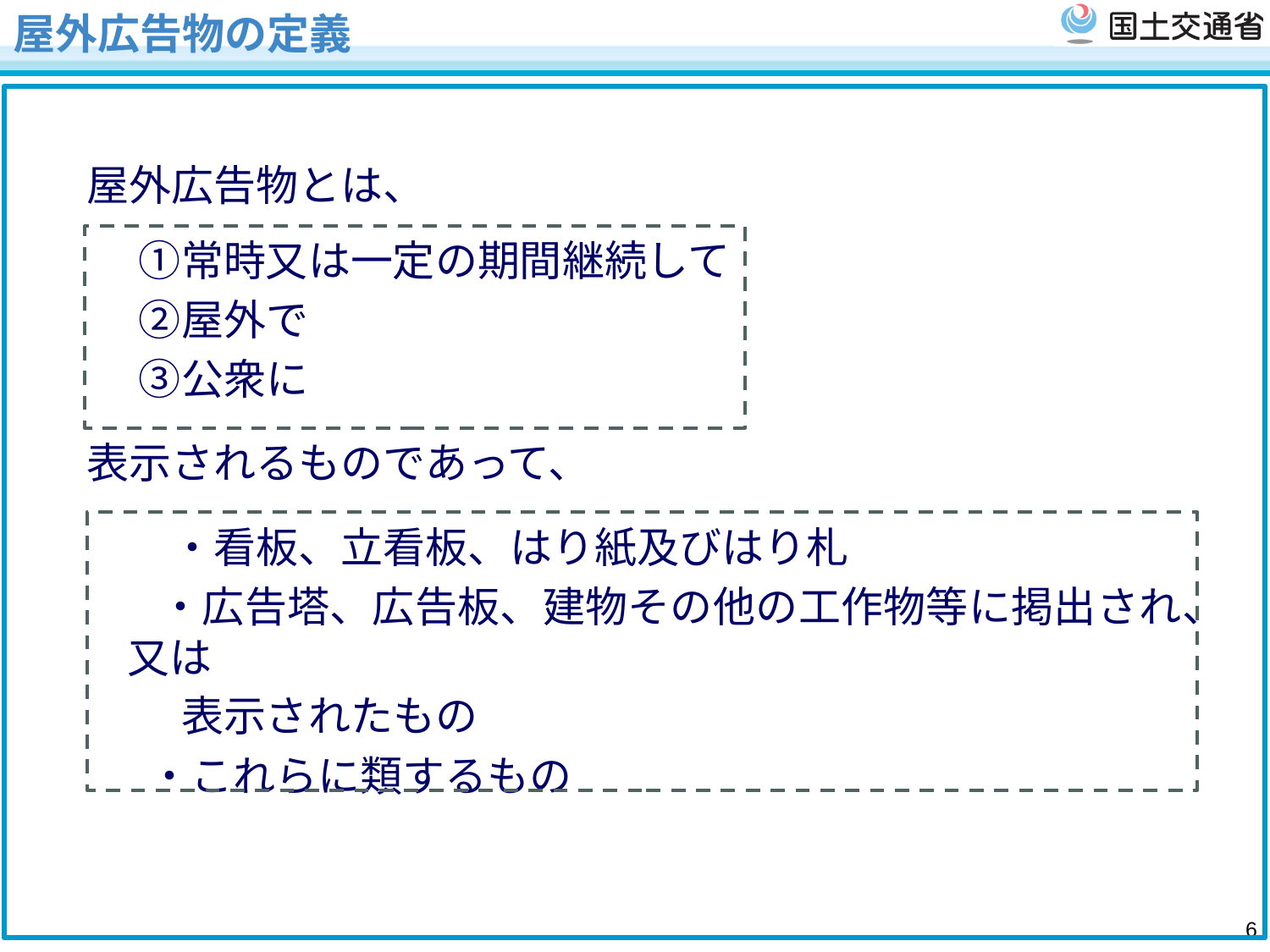

# 屋外広告物の定義

屋外広告物とは、

　 ①常時又は一定の期間継続して
　 ②屋外で
　 ③公衆に

表示されるものであって、

　　・看板、立看板、はり紙及びはり札
  　・広告塔、広告板、建物その他の工作物等に掲出され、又は
　　 表示されたもの
　  ・これらに類するもの

6